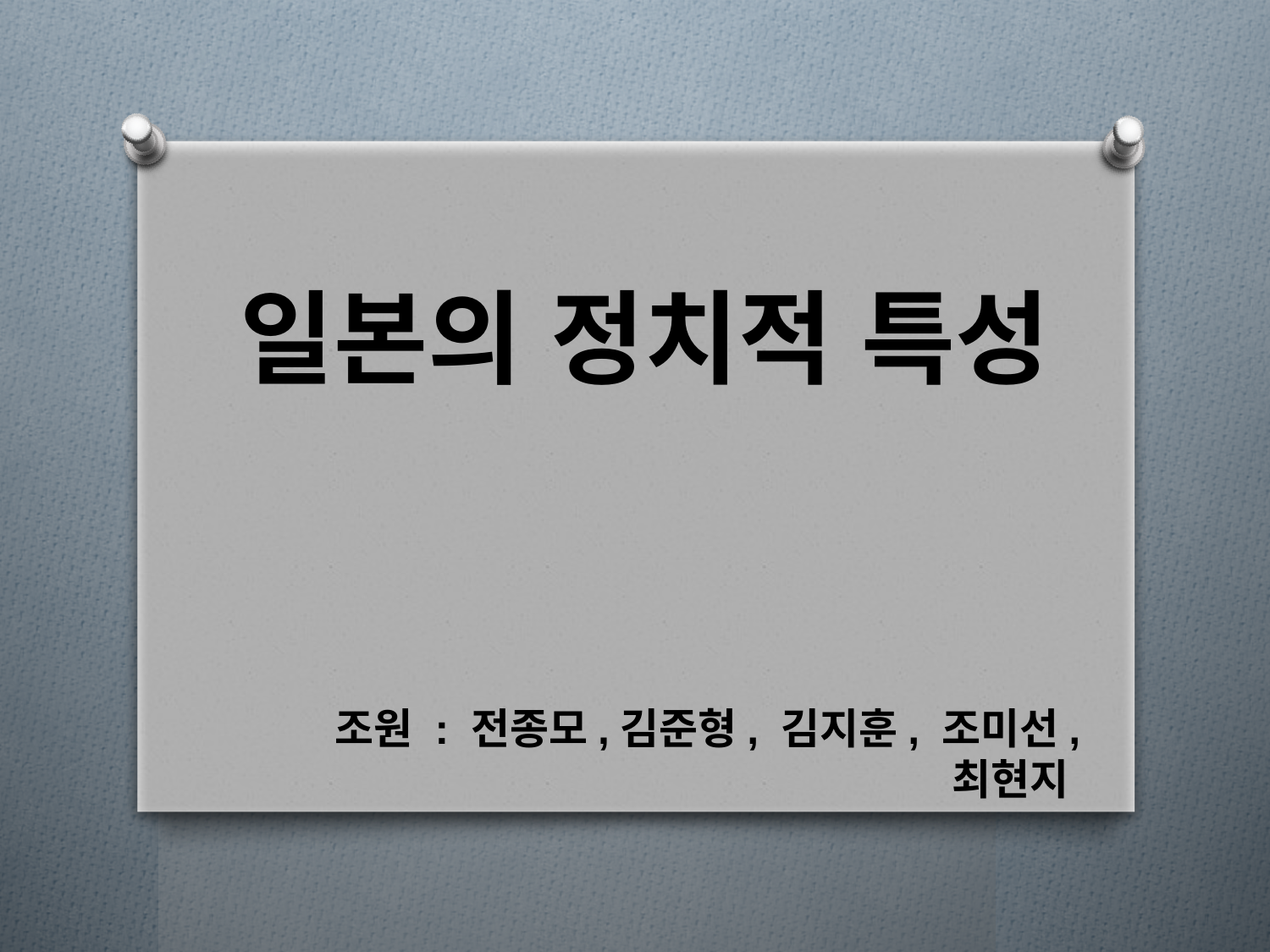

# 일본의 정치적 특성
조원 : 전종모,김준형, 김지훈, 조미선, 최현지